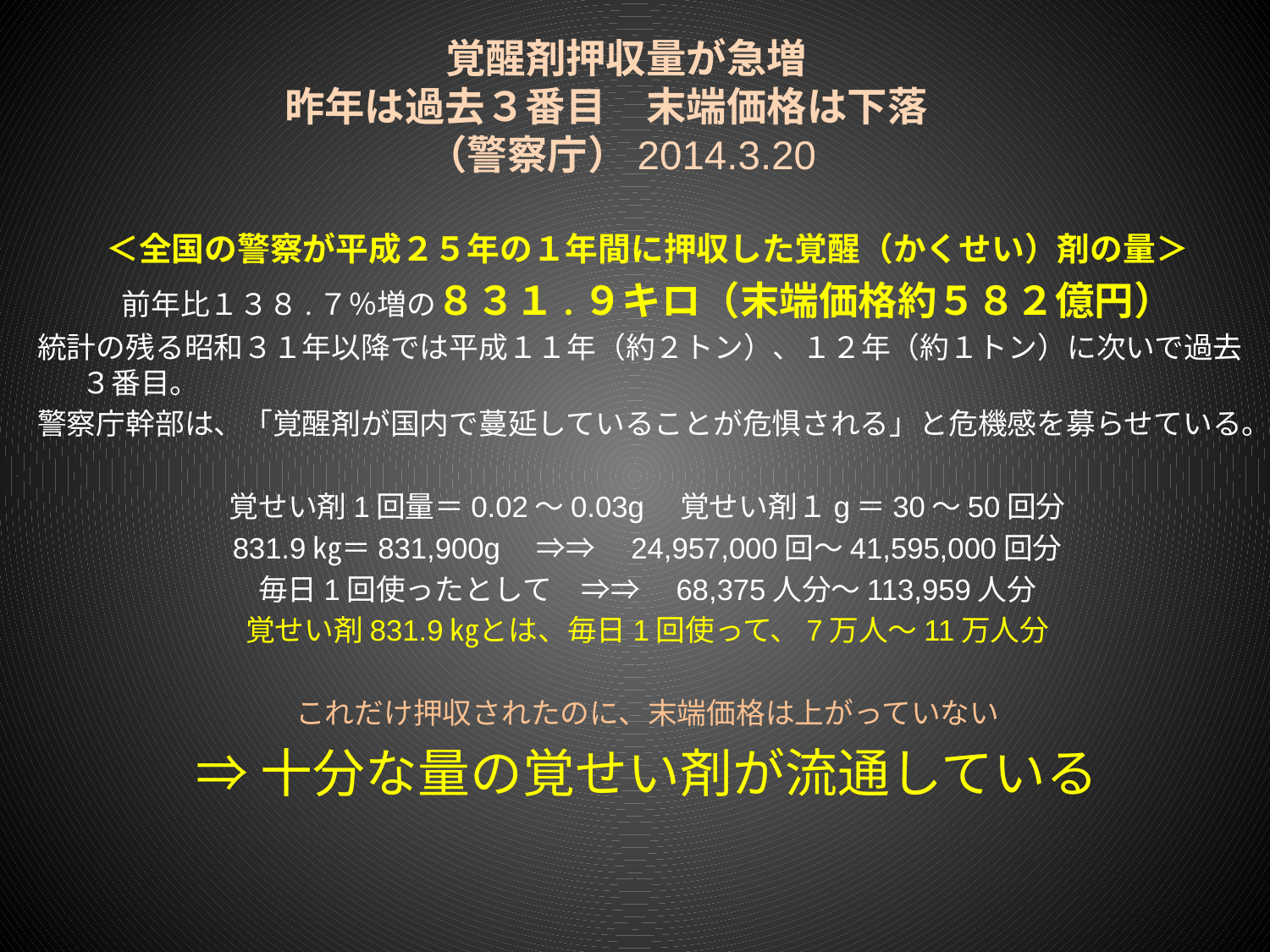

# 覚醒剤押収量が急増 昨年は過去３番目　末端価格は下落　 （警察庁）2014.3.20
＜全国の警察が平成２５年の１年間に押収した覚醒（かくせい）剤の量＞
前年比１３８.７％増の８３１.９キロ（末端価格約５８２億円）
統計の残る昭和３１年以降では平成１１年（約２トン）、１２年（約１トン）に次いで過去３番目。
警察庁幹部は、「覚醒剤が国内で蔓延していることが危惧される」と危機感を募らせている。

覚せい剤1回量＝0.02～0.03g　覚せい剤１g＝30～50回分
831.9㎏＝831,900g　⇒⇒　24,957,000回～41,595,000回分
毎日1回使ったとして　⇒⇒　68,375人分～113,959人分
覚せい剤831.9㎏とは、毎日1回使って、7万人～11万人分

これだけ押収されたのに、末端価格は上がっていない
⇒十分な量の覚せい剤が流通している